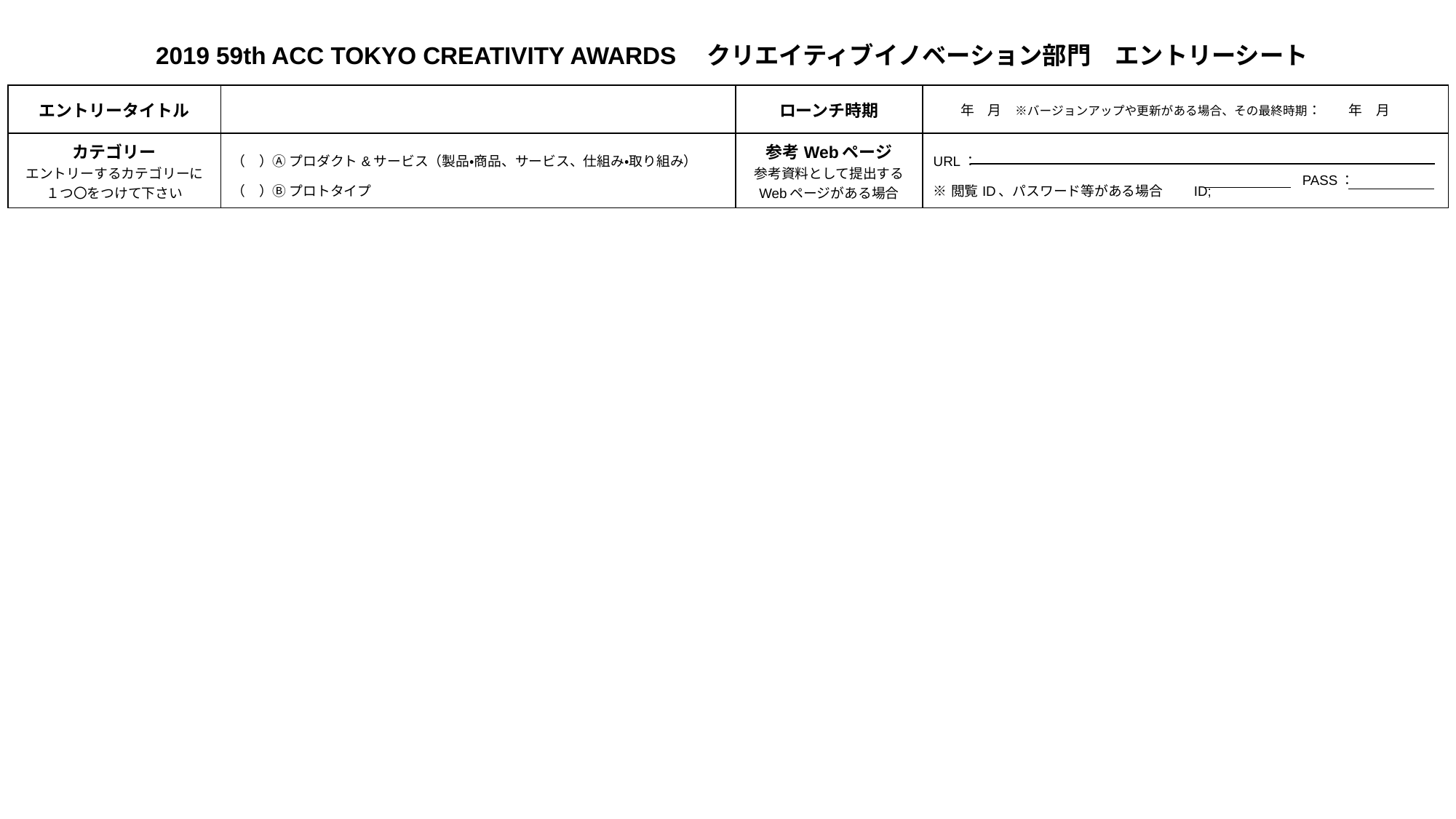

2019 59th ACC TOKYO CREATIVITY AWARDS　クリエイティブイノベーション部門　エントリーシート
| エントリータイトル |  | ローンチ時期 | 年　月　※バージョンアップや更新がある場合、その最終時期：　　年　月 |
| --- | --- | --- | --- |
| カテゴリー エントリーするカテゴリーに １つ〇をつけて下さい | （　）Ⓐ プロダクト&サービス（製品・商品、サービス、仕組み・取り組み） （　）Ⓑ プロトタイプ | 参考Webページ 参考資料として提出する Webページがある場合 | URL： ※閲覧ID、パスワード等がある場合　　ID; |
PASS：